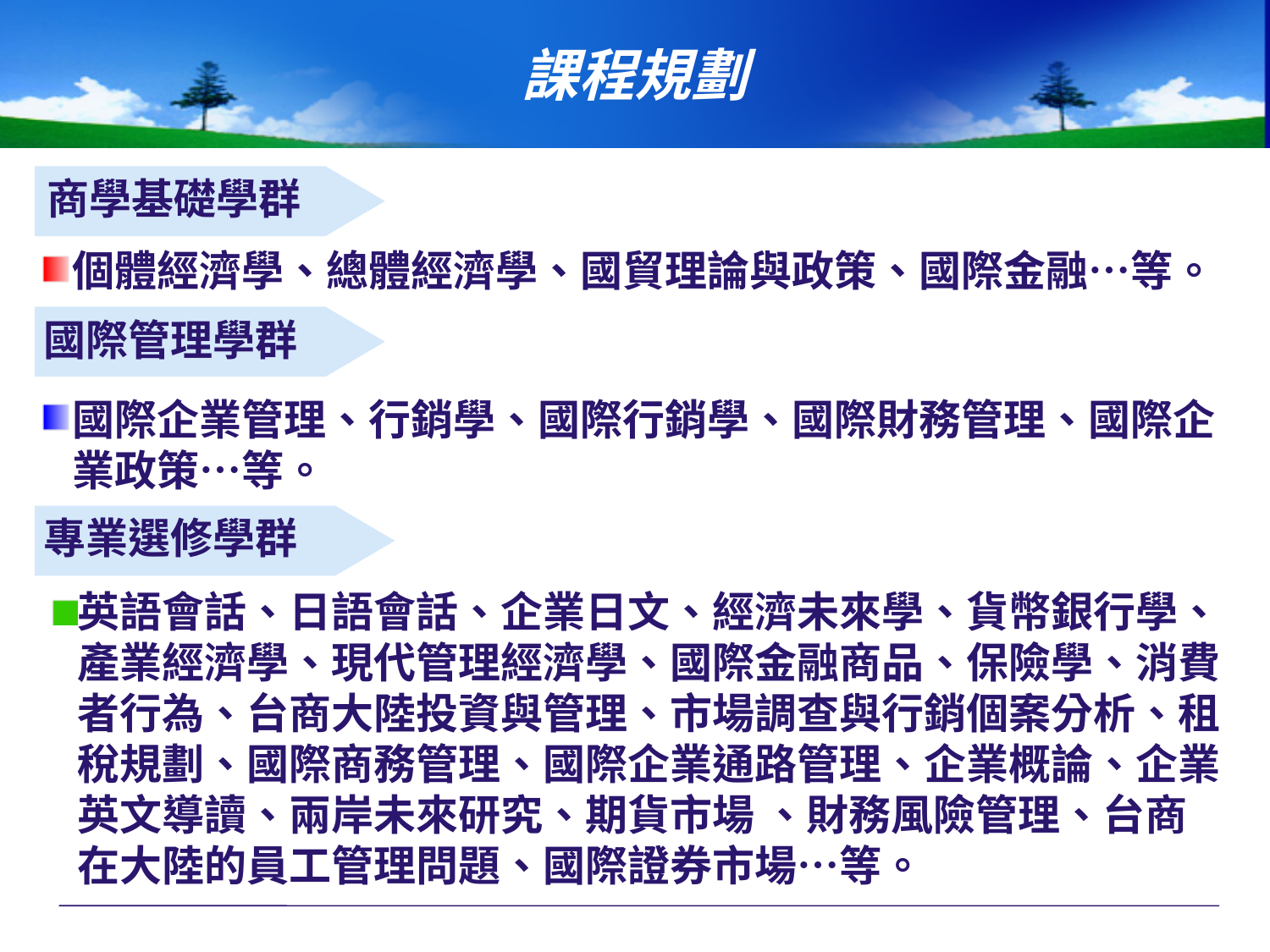

# 課程規劃
商學基礎學群
個體經濟學、總體經濟學、國貿理論與政策、國際金融…等。
國際管理學群
國際企業管理、行銷學、國際行銷學、國際財務管理、國際企業政策…等。
專業選修學群
英語會話、日語會話、企業日文、經濟未來學、貨幣銀行學、產業經濟學、現代管理經濟學、國際金融商品、保險學、消費者行為、台商大陸投資與管理、市場調查與行銷個案分析、租稅規劃、國際商務管理、國際企業通路管理、企業概論、企業英文導讀、兩岸未來研究、期貨市場 、財務風險管理、台商在大陸的員工管理問題、國際證券市場…等。